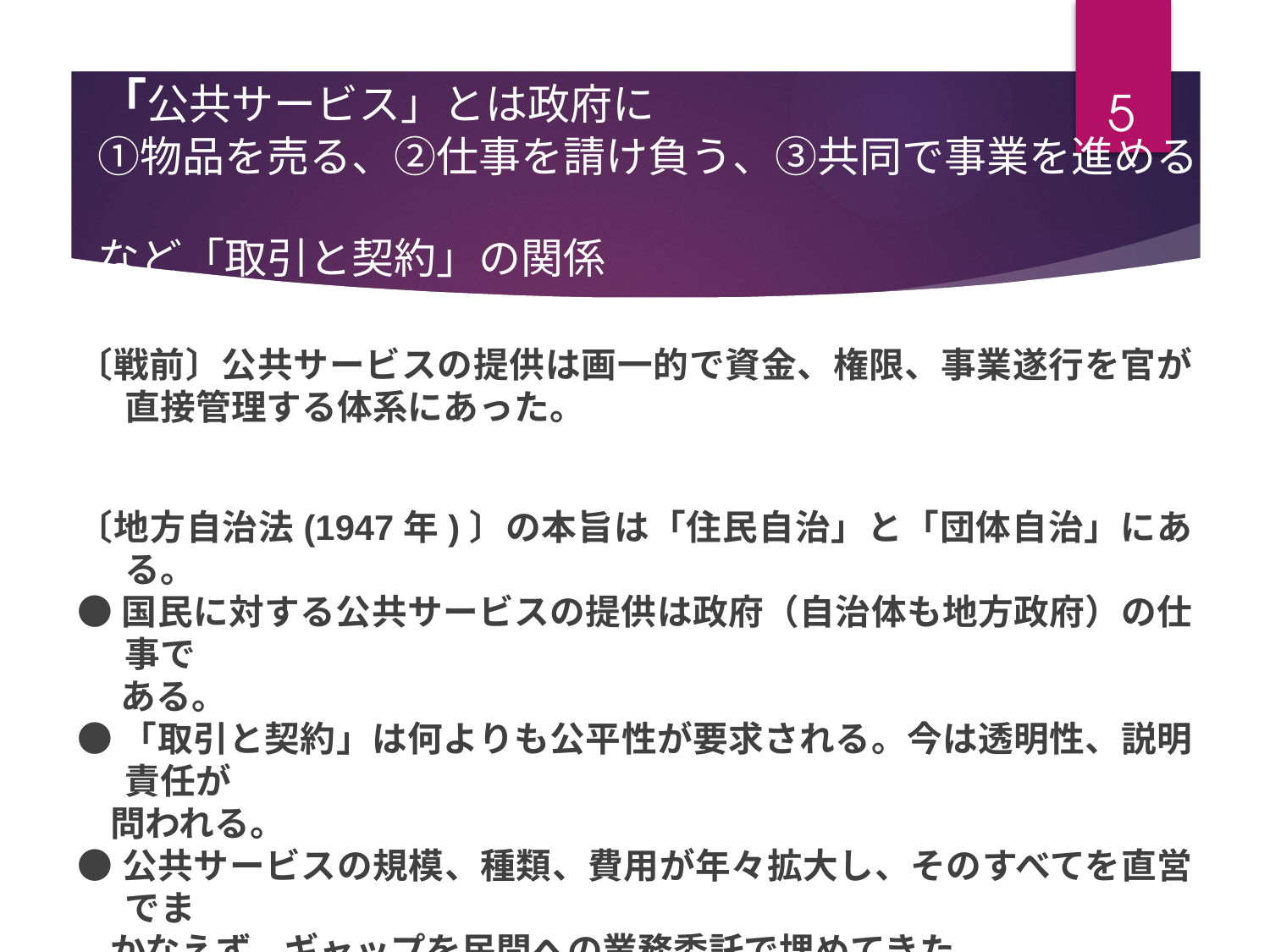

5
# 「公共サービス」とは政府に ①物品を売る、②仕事を請け負う、③共同で事業を進める、 など「取引と契約」の関係
〔戦前〕公共サービスの提供は画一的で資金、権限、事業遂行を官が直接管理する体系にあった。

〔地方自治法(1947年)〕の本旨は「住民自治」と「団体自治」にある。
●国民に対する公共サービスの提供は政府（自治体も地方政府）の仕事で
　 ある。
●「取引と契約」は何よりも公平性が要求される。今は透明性、説明責任が
   問われる。
●公共サービスの規模、種類、費用が年々拡大し、そのすべてを直営でま
   かなえず、ギャップを民間への業務委託で埋めてきた。
●公共サービスは国・地方で65兆円。特殊法人等が加わりさらに膨大であ
   る。